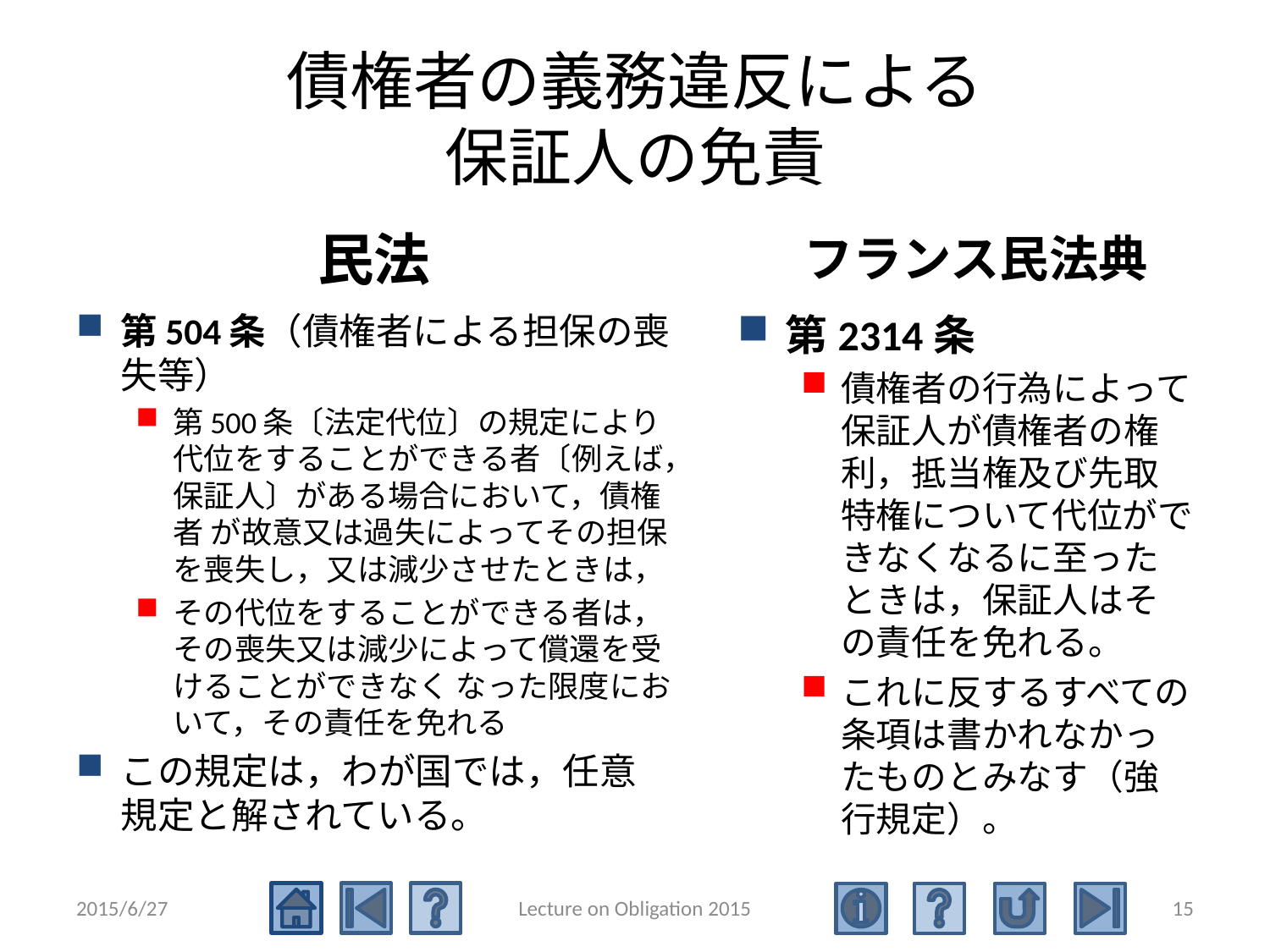

# 債権者の義務違反による 保証人の免責
民法
フランス民法典
第504条（債権者による担保の喪失等）
第500条〔法定代位〕の規定により代位をすることができる者〔例えば，保証人〕がある場合において，債権者 が故意又は過失によってその担保を喪失し，又は減少させたときは，
その代位をすることができる者は，その喪失又は減少によって償還を受けることができなく なった限度において，その責任を免れる
この規定は，わが国では，任意規定と解されている。
第2314条
債権者の行為によって保証人が債権者の権利，抵当権及び先取特権について代位ができなくなるに至ったときは，保証人はその責任を免れる。
これに反するすべての条項は書かれなかったものとみなす（強行規定）。
2015/6/27
Lecture on Obligation 2015
15